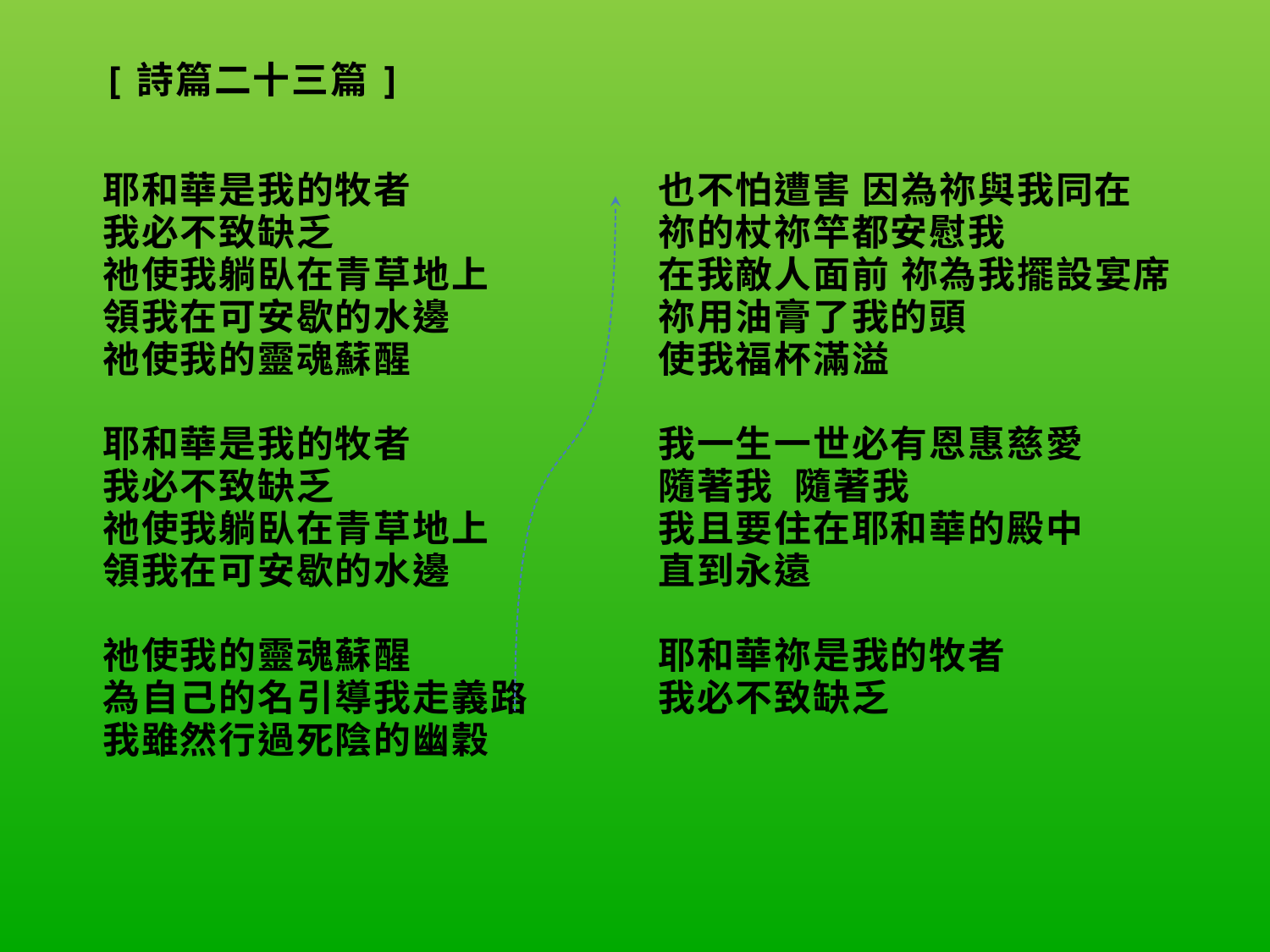

| [詩篇二十三篇] |  |
| --- | --- |
| 耶和華是我的牧者 我必不致缺乏 祂使我躺臥在青草地上 領我在可安歇的水邊 祂使我的靈魂蘇醒   耶和華是我的牧者 我必不致缺乏 祂使我躺臥在青草地上 領我在可安歇的水邊   祂使我的靈魂蘇醒 為自己的名引導我走義路 我雖然行過死陰的幽穀 | 也不怕遭害 因為祢與我同在 祢的杖祢竿都安慰我 在我敵人面前 祢為我擺設宴席 祢用油膏了我的頭 使我福杯滿溢   我一生一世必有恩惠慈愛 隨著我 隨著我 我且要住在耶和華的殿中 直到永遠   耶和華祢是我的牧者 我必不致缺乏 |